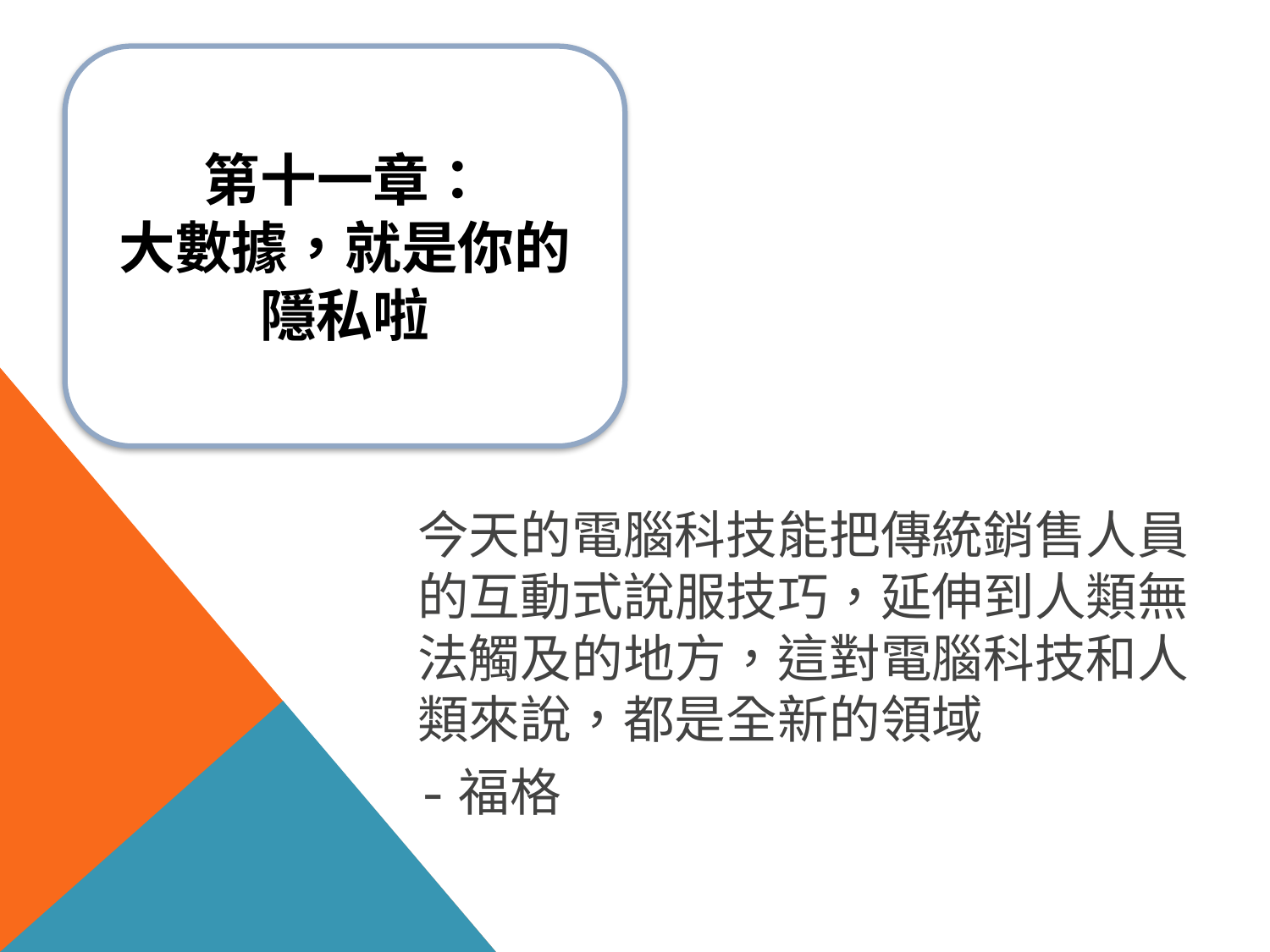

第十一章：
大數據，就是你的隱私啦
今天的電腦科技能把傳統銷售人員的互動式說服技巧，延伸到人類無法觸及的地方，這對電腦科技和人類來說，都是全新的領域
-福格